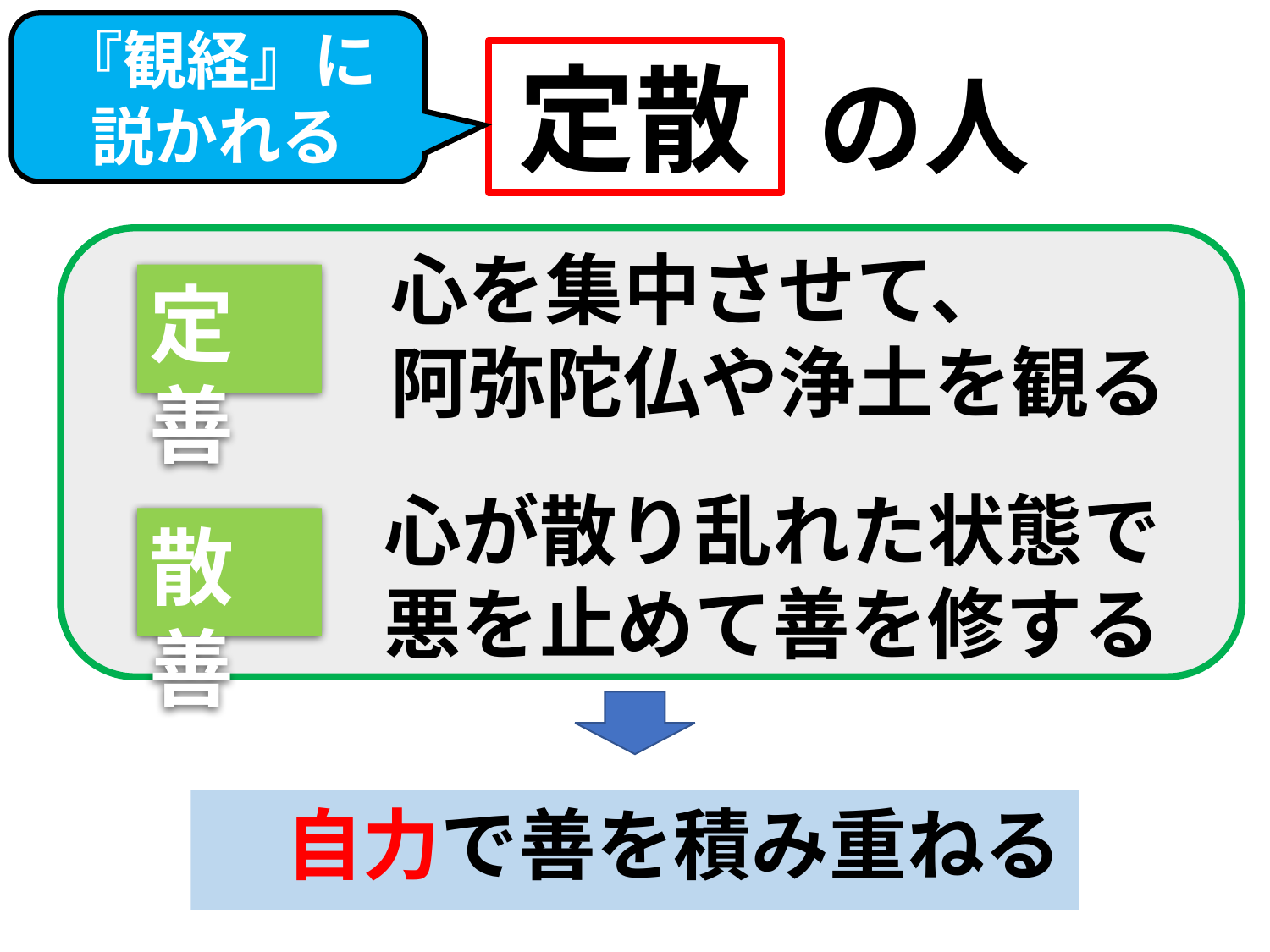

『観経』に
説かれる
定散
の人

心を集中させて、
阿弥陀仏や浄土を観る
定善
　自力で善を積み重ねる
心が散り乱れた状態で
悪を止めて善を修する
散善